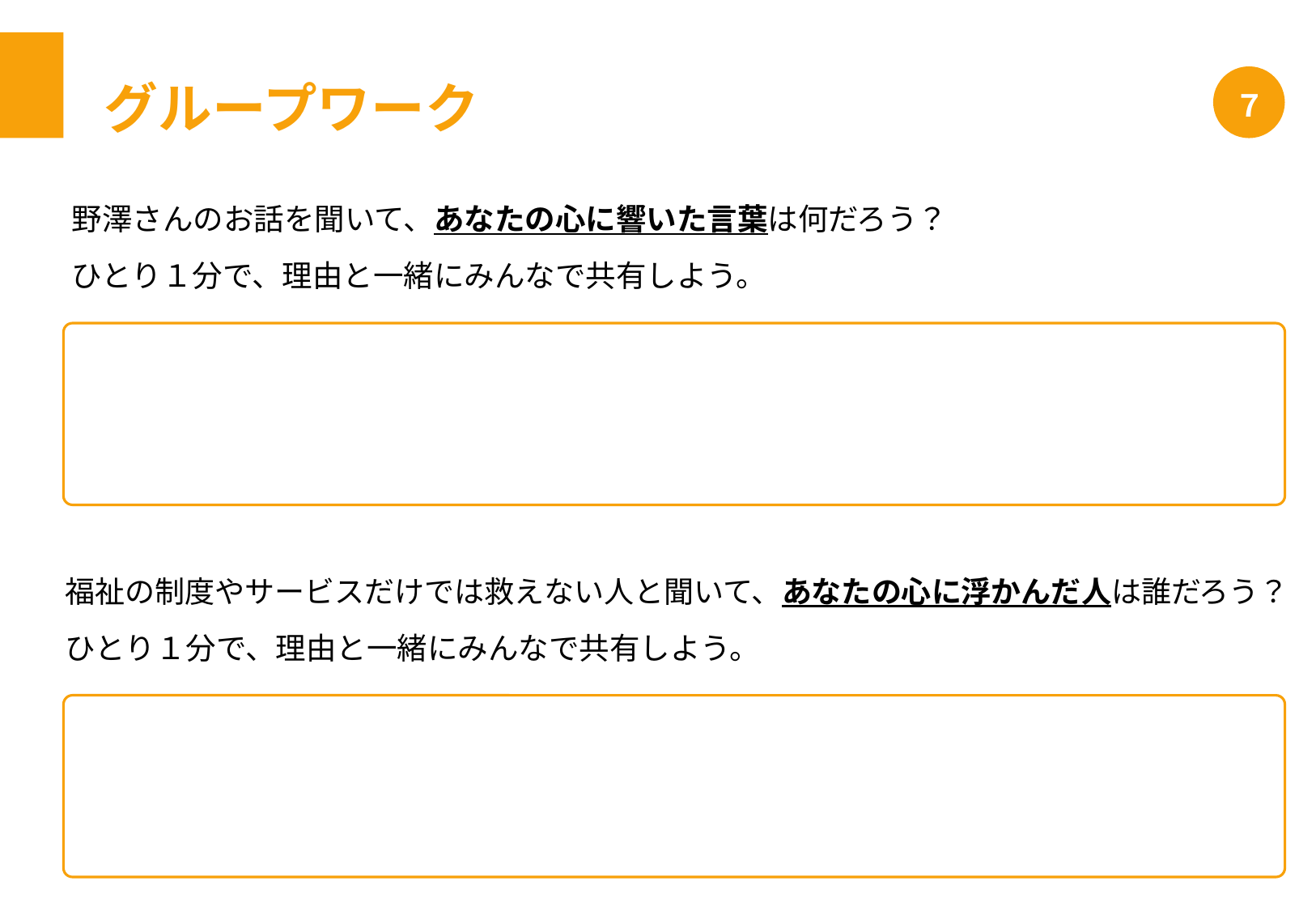

グループワーク
７
野澤さんのお話を聞いて、あなたの心に響いた言葉は何だろう？
ひとり１分で、理由と一緒にみんなで共有しよう。

福祉の制度やサービスだけでは救えない人と聞いて、あなたの心に浮かんだ人は誰だろう？
ひとり１分で、理由と一緒にみんなで共有しよう。